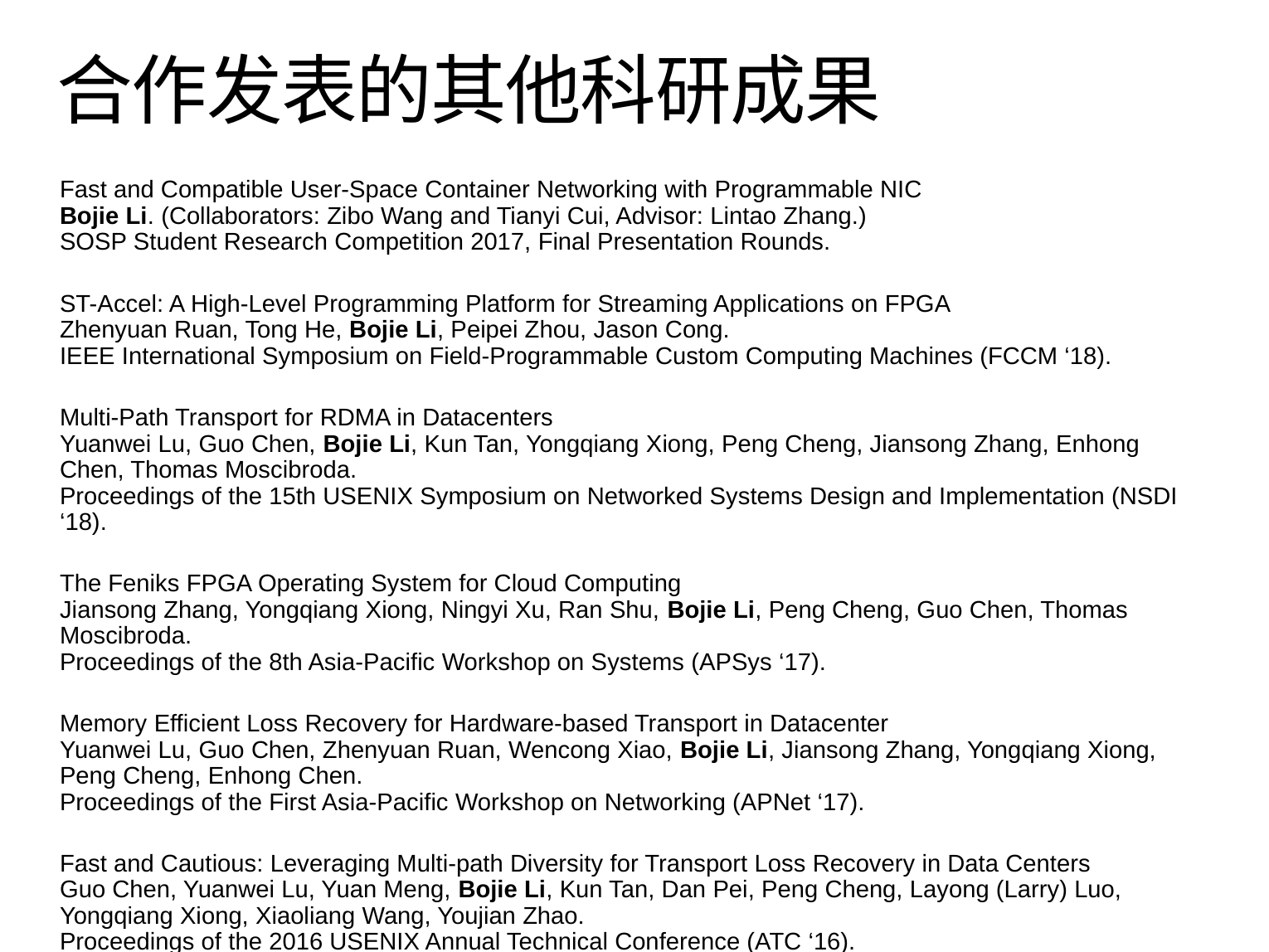

# 合作发表的其他科研成果
Fast and Compatible User-Space Container Networking with Programmable NIC
Bojie Li. (Collaborators: Zibo Wang and Tianyi Cui, Advisor: Lintao Zhang.)
SOSP Student Research Competition 2017, Final Presentation Rounds.

ST-Accel: A High-Level Programming Platform for Streaming Applications on FPGA
Zhenyuan Ruan, Tong He, Bojie Li, Peipei Zhou, Jason Cong.
IEEE International Symposium on Field-Programmable Custom Computing Machines (FCCM ‘18).

Multi-Path Transport for RDMA in Datacenters
Yuanwei Lu, Guo Chen, Bojie Li, Kun Tan, Yongqiang Xiong, Peng Cheng, Jiansong Zhang, Enhong Chen, Thomas Moscibroda.
Proceedings of the 15th USENIX Symposium on Networked Systems Design and Implementation (NSDI ‘18).

The Feniks FPGA Operating System for Cloud Computing
Jiansong Zhang, Yongqiang Xiong, Ningyi Xu, Ran Shu, Bojie Li, Peng Cheng, Guo Chen, Thomas Moscibroda.
Proceedings of the 8th Asia-Pacific Workshop on Systems (APSys ‘17).

Memory Efficient Loss Recovery for Hardware-based Transport in Datacenter
Yuanwei Lu, Guo Chen, Zhenyuan Ruan, Wencong Xiao, Bojie Li, Jiansong Zhang, Yongqiang Xiong, Peng Cheng, Enhong Chen.
Proceedings of the First Asia-Pacific Workshop on Networking (APNet ‘17).

Fast and Cautious: Leveraging Multi-path Diversity for Transport Loss Recovery in Data Centers
Guo Chen, Yuanwei Lu, Yuan Meng, Bojie Li, Kun Tan, Dan Pei, Peng Cheng, Layong (Larry) Luo, Yongqiang Xiong, Xiaoliang Wang, Youjian Zhao.
Proceedings of the 2016 USENIX Annual Technical Conference (ATC ‘16).